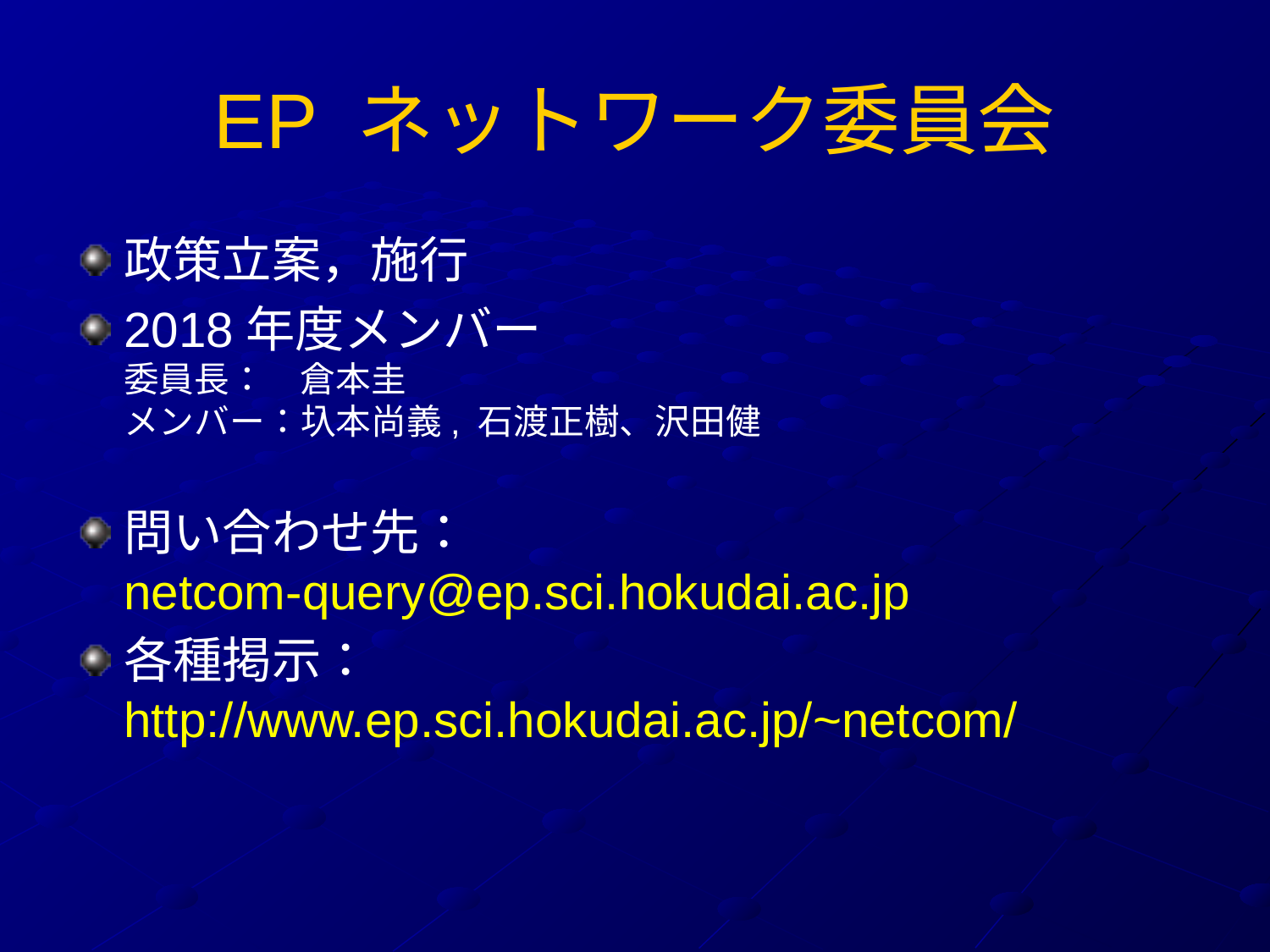

# EP ネットワーク委員会
政策立案，施行
2018年度メンバー
委員長：　倉本圭
メンバー：圦本尚義, 石渡正樹、沢田健

問い合わせ先：　
netcom-query@ep.sci.hokudai.ac.jp
各種掲示：　http://www.ep.sci.hokudai.ac.jp/~netcom/